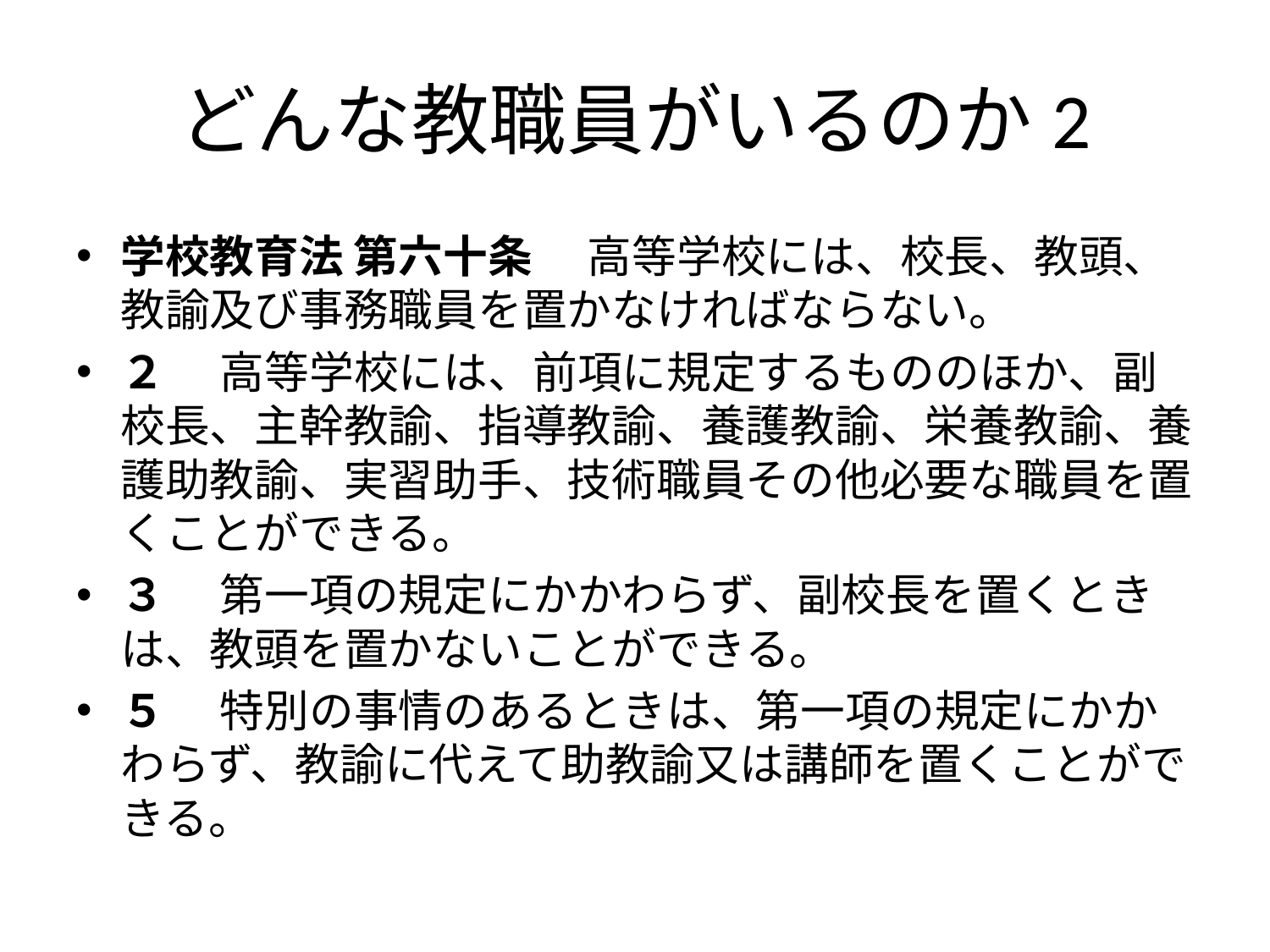

# どんな教職員がいるのか2
学校教育法 第六十条 　高等学校には、校長、教頭、教諭及び事務職員を置かなければならない。
２ 　高等学校には、前項に規定するもののほか、副校長、主幹教諭、指導教諭、養護教諭、栄養教諭、養護助教諭、実習助手、技術職員その他必要な職員を置くことができる。
３ 　第一項の規定にかかわらず、副校長を置くときは、教頭を置かないことができる。
５ 　特別の事情のあるときは、第一項の規定にかかわらず、教諭に代えて助教諭又は講師を置くことができる。